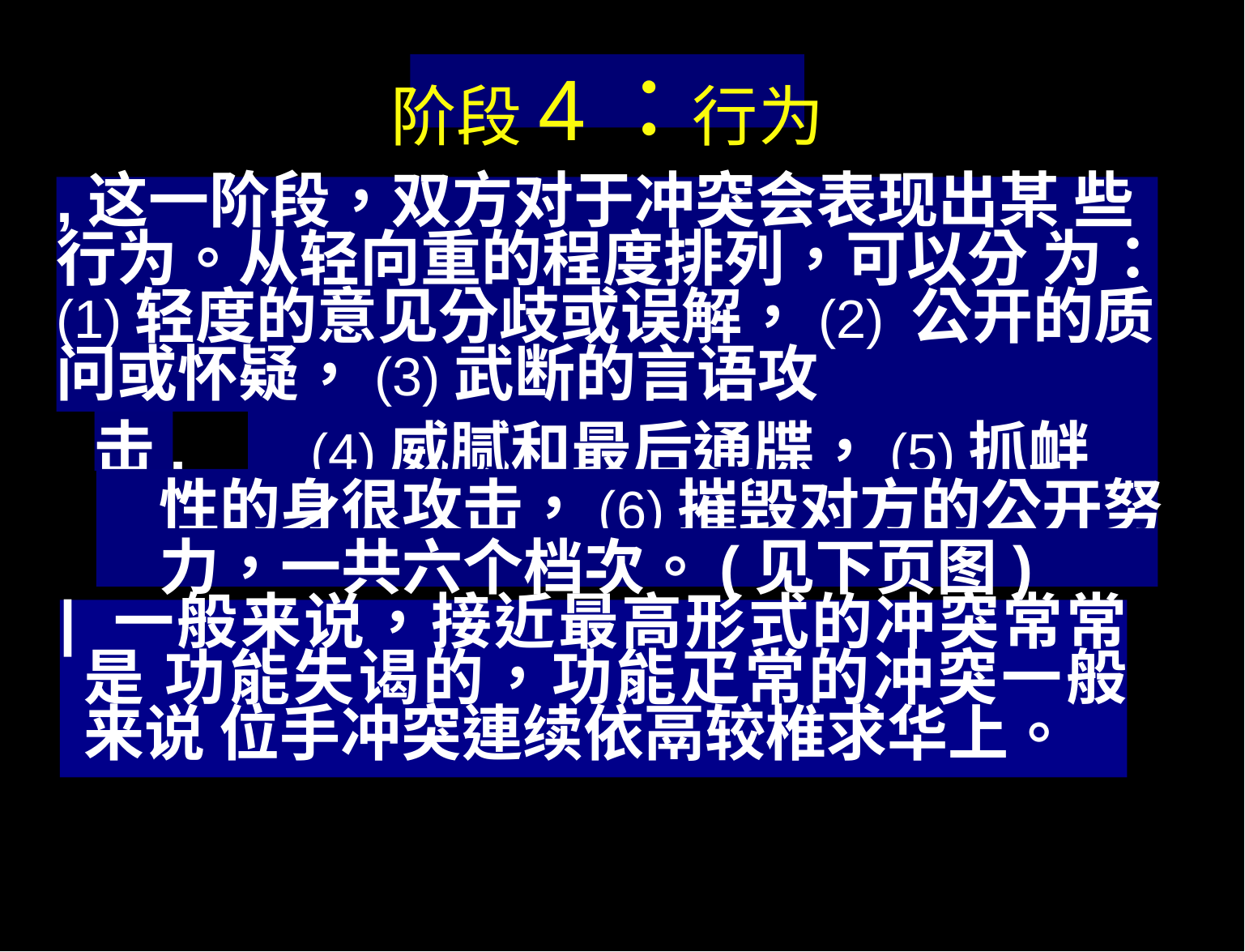

阶段4：行为
,这一阶段，双方对于冲突会表现出某 些行为。从轻向重的程度排列，可以分 为：(1)轻度的意见分歧或误解，(2) 公开的质问或怀疑，(3)武断的言语攻
击,
(4)威腻和最后通牒，(5)抓衅
性的身很攻击，(6)摧毁对方的公开努
力，一共六个档次。(见下页图)
| 一般来说，接近最高形式的冲突常常是 功能失谒的，功能疋常的冲突一般来说 位手冲突連续依鬲较椎求华上。